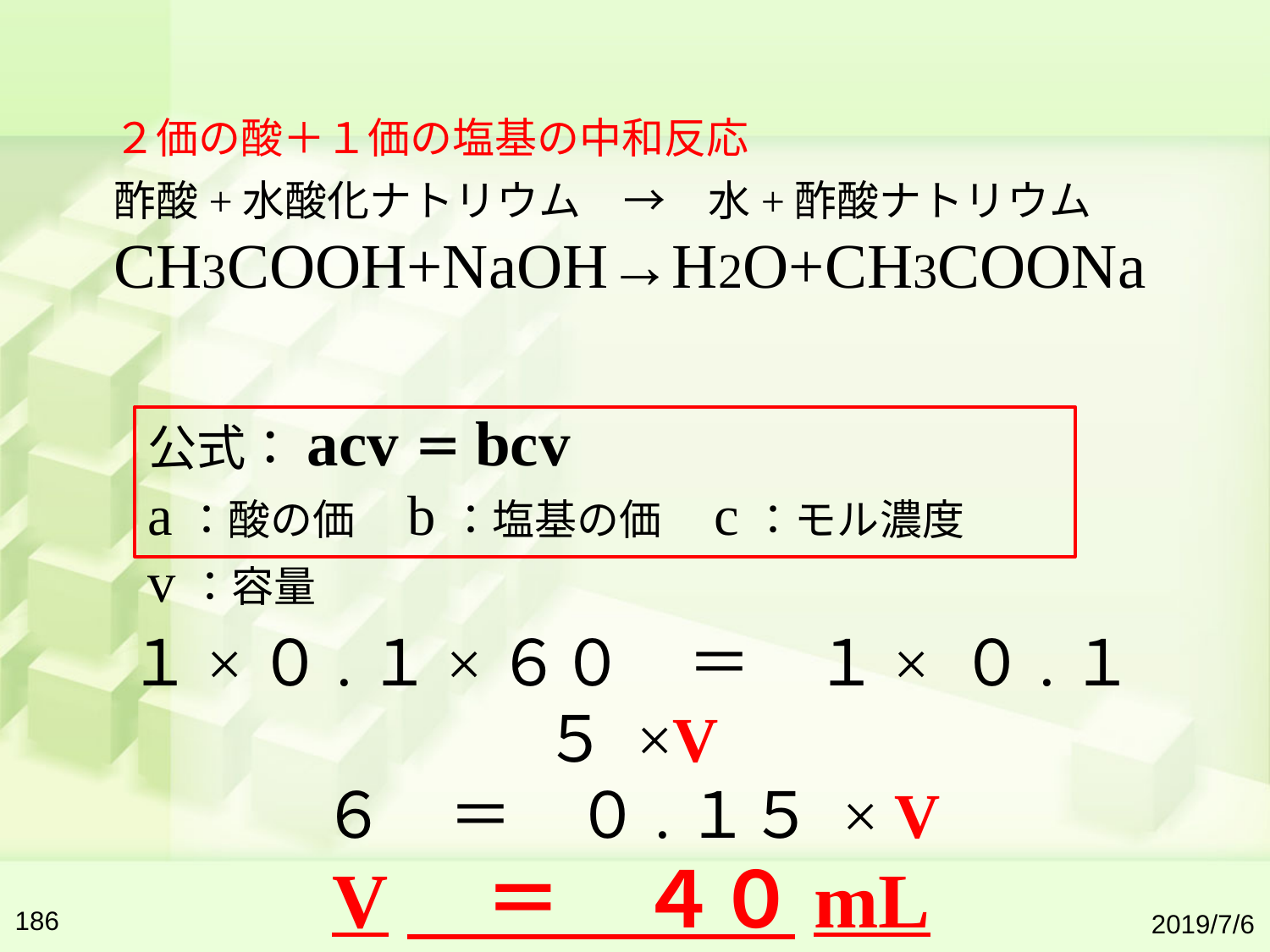

２価の酸＋１価の塩基の中和反応
酢酸+水酸化ナトリウム　→　水+酢酸ナトリウム
CH3COOH+NaOH→H2O+CH3COONa
公式：acv＝bcv
a：酸の価　b：塩基の価　c：モル濃度　v：容量

１×０.１×６０　＝　１× ０.１５ ×V
６　＝　０.１５ × V
V　＝　４０mL
186
2019/7/6